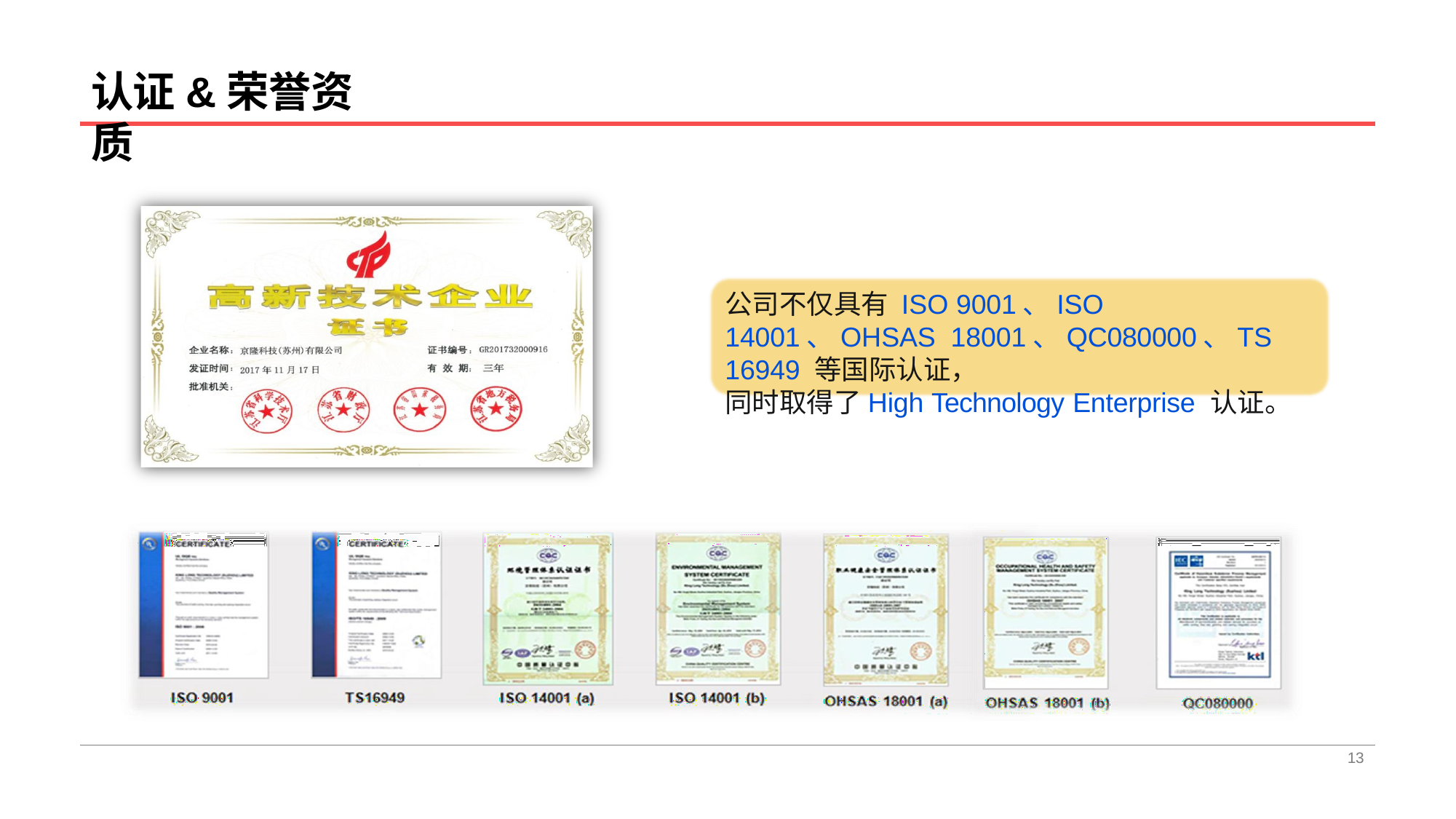

# 认证&荣誉资质

公司不仅具有 ISO 9001、ISO 14001、OHSAS  18001、QC080000、TS 16949 等国际认证，
同时取得了High Technology Enterprise 认证。

13